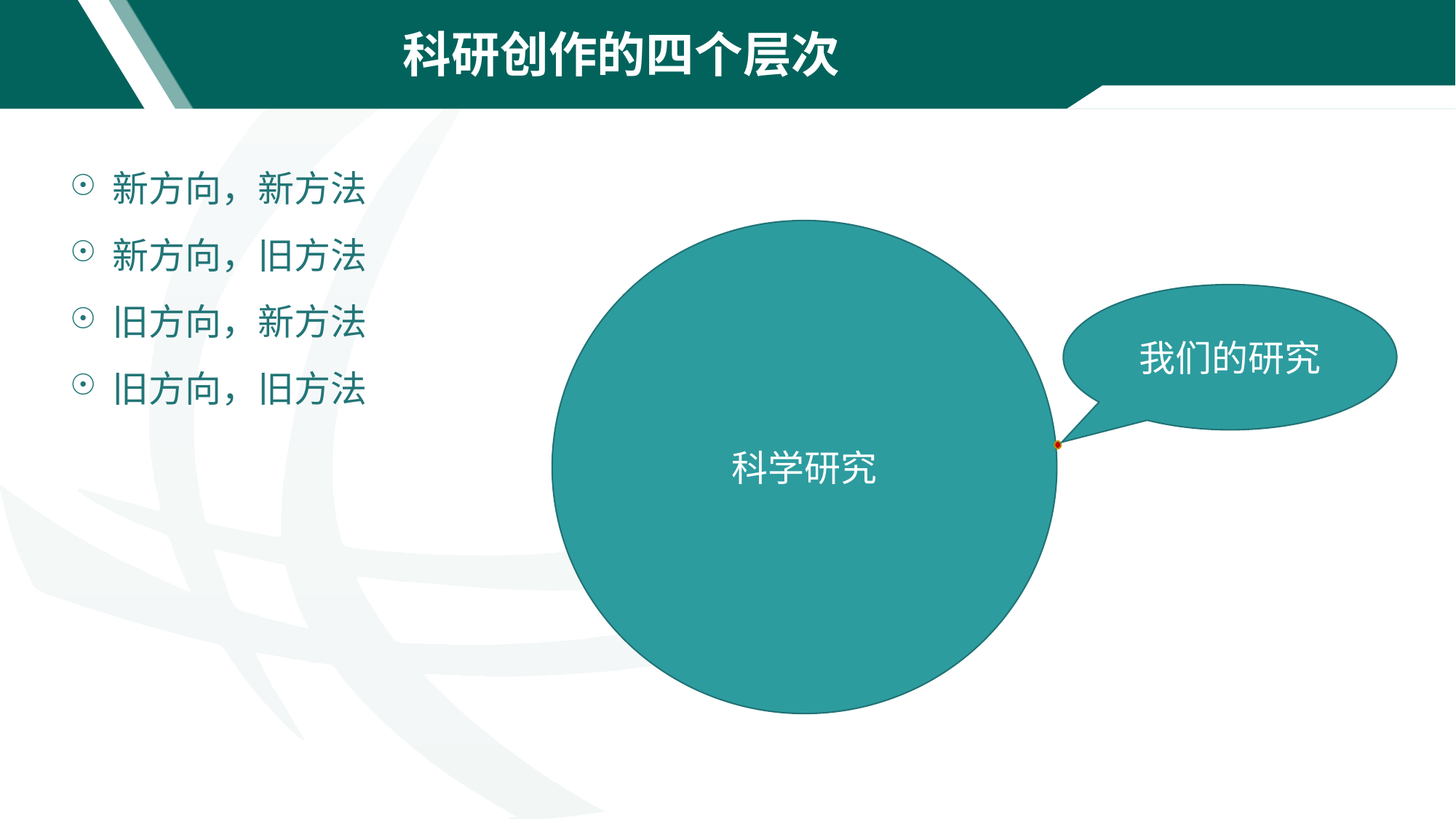

# 科研创作的四个层次
新方向，新方法
新方向，旧方法
旧方向，新方法
旧方向，旧方法
科学研究
我们的研究